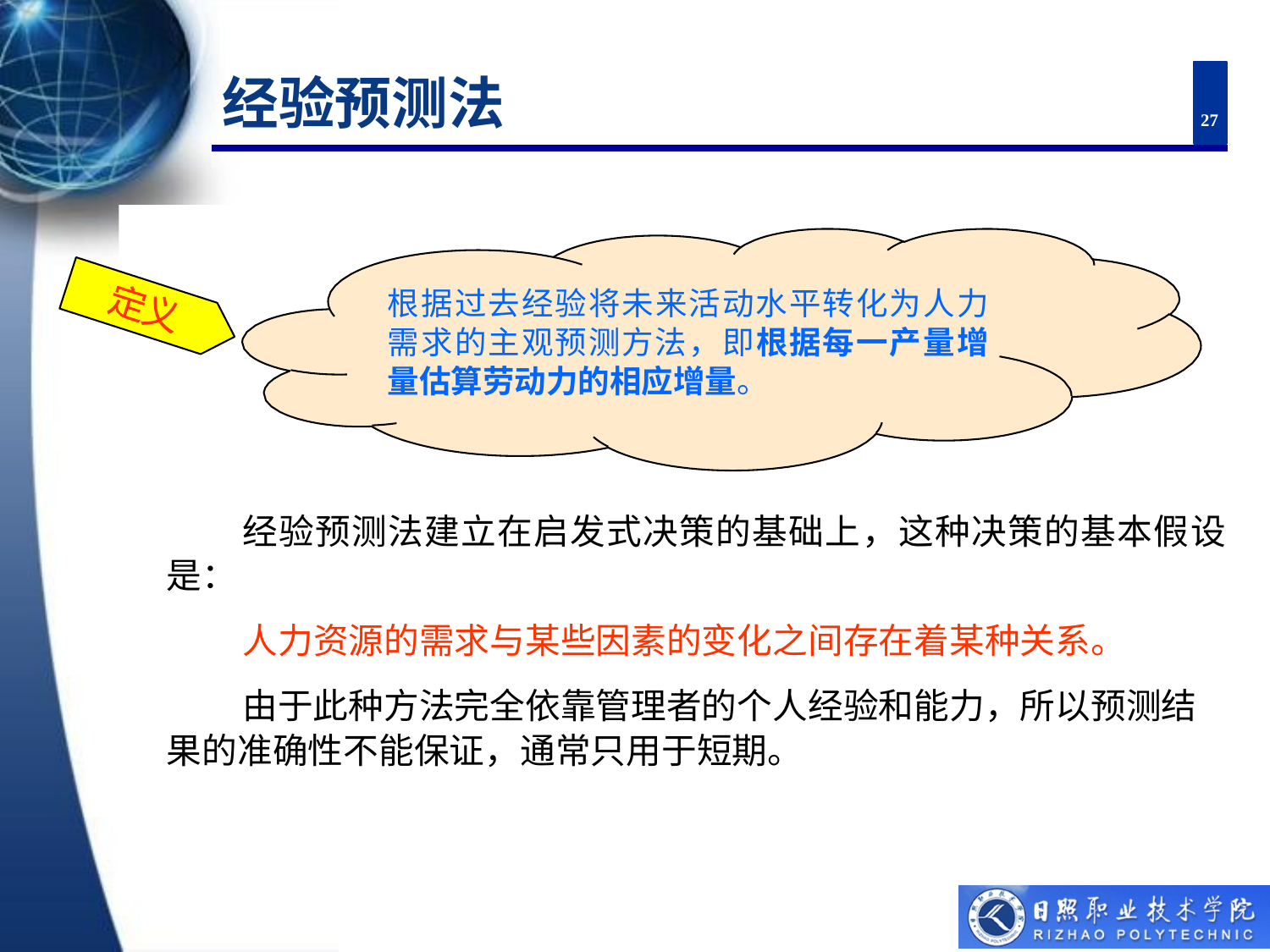

# 经验预测法
27

根据过去经验将未来活动水平转化为人力 需求的主观预测方法，即根据每一产量增 量估算劳动力的相应增量。
经验预测法建立在启发式决策的基础上，这种决策的基本假设
是：
人力资源的需求与某些因素的变化之间存在着某种关系。
由于此种方法完全依靠管理者的个人经验和能力，所以预测结
果的准确性不能保证，通常只用于短期。